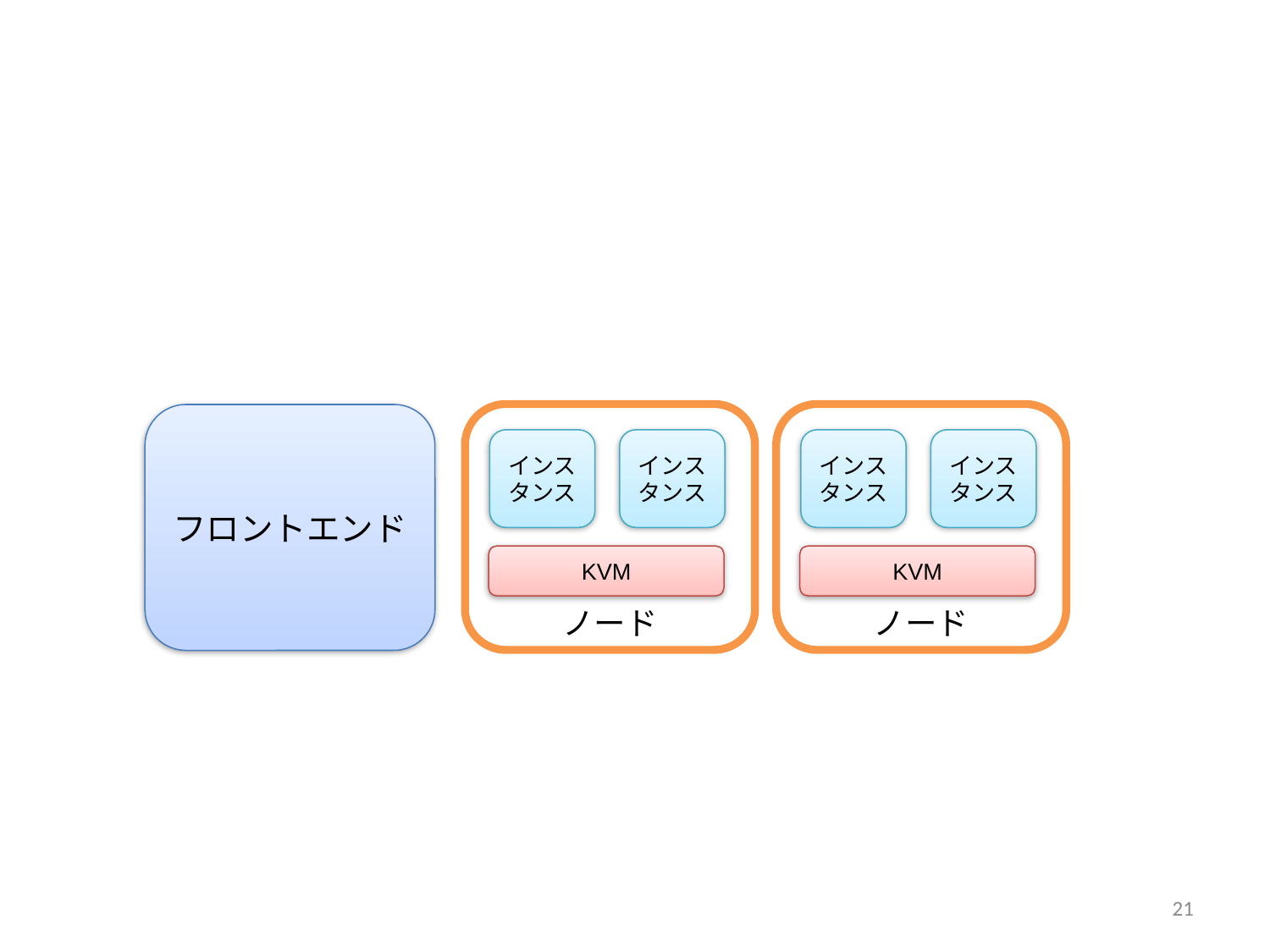

ノード

ノード
フロントエンド
インスタンス
インスタンス
インスタンス
インスタンス
KVM
KVM
21